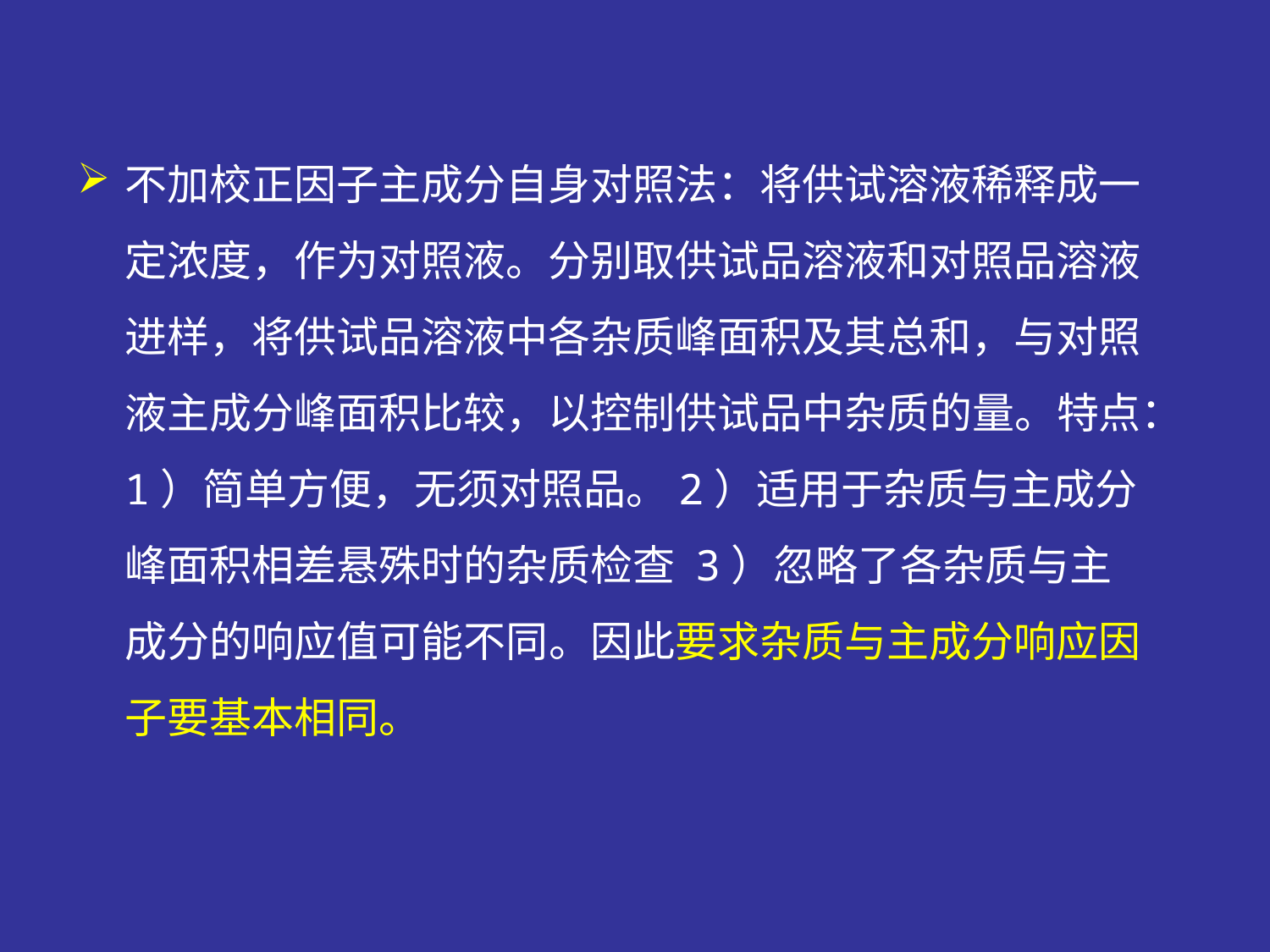

不加校正因子主成分自身对照法：将供试溶液稀释成一定浓度，作为对照液。分别取供试品溶液和对照品溶液进样，将供试品溶液中各杂质峰面积及其总和，与对照液主成分峰面积比较，以控制供试品中杂质的量。特点：1）简单方便，无须对照品。2）适用于杂质与主成分峰面积相差悬殊时的杂质检查 3）忽略了各杂质与主成分的响应值可能不同。因此要求杂质与主成分响应因子要基本相同。